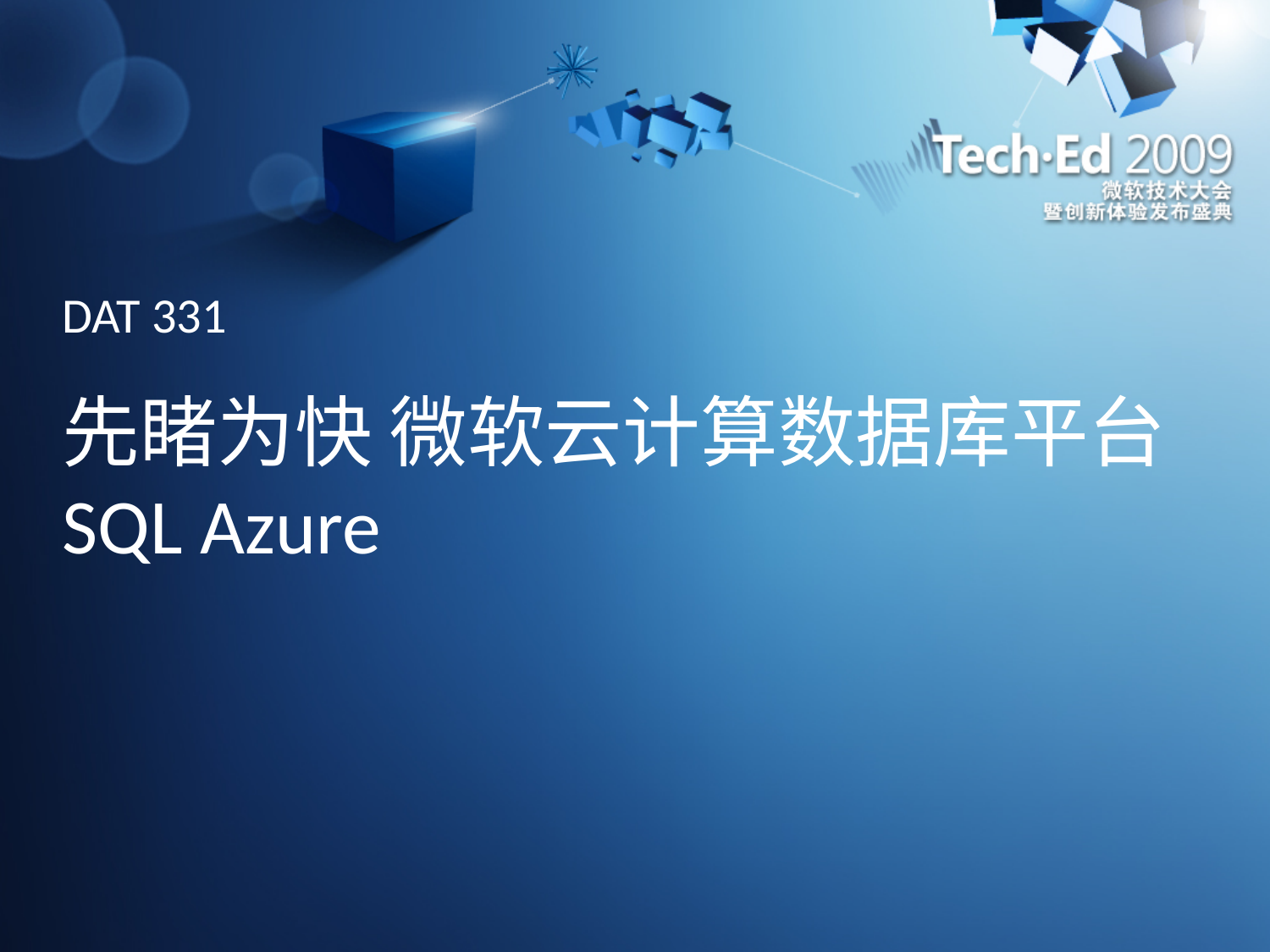

DAT 331
# 先睹为快 微软云计算数据库平台 SQL Azure